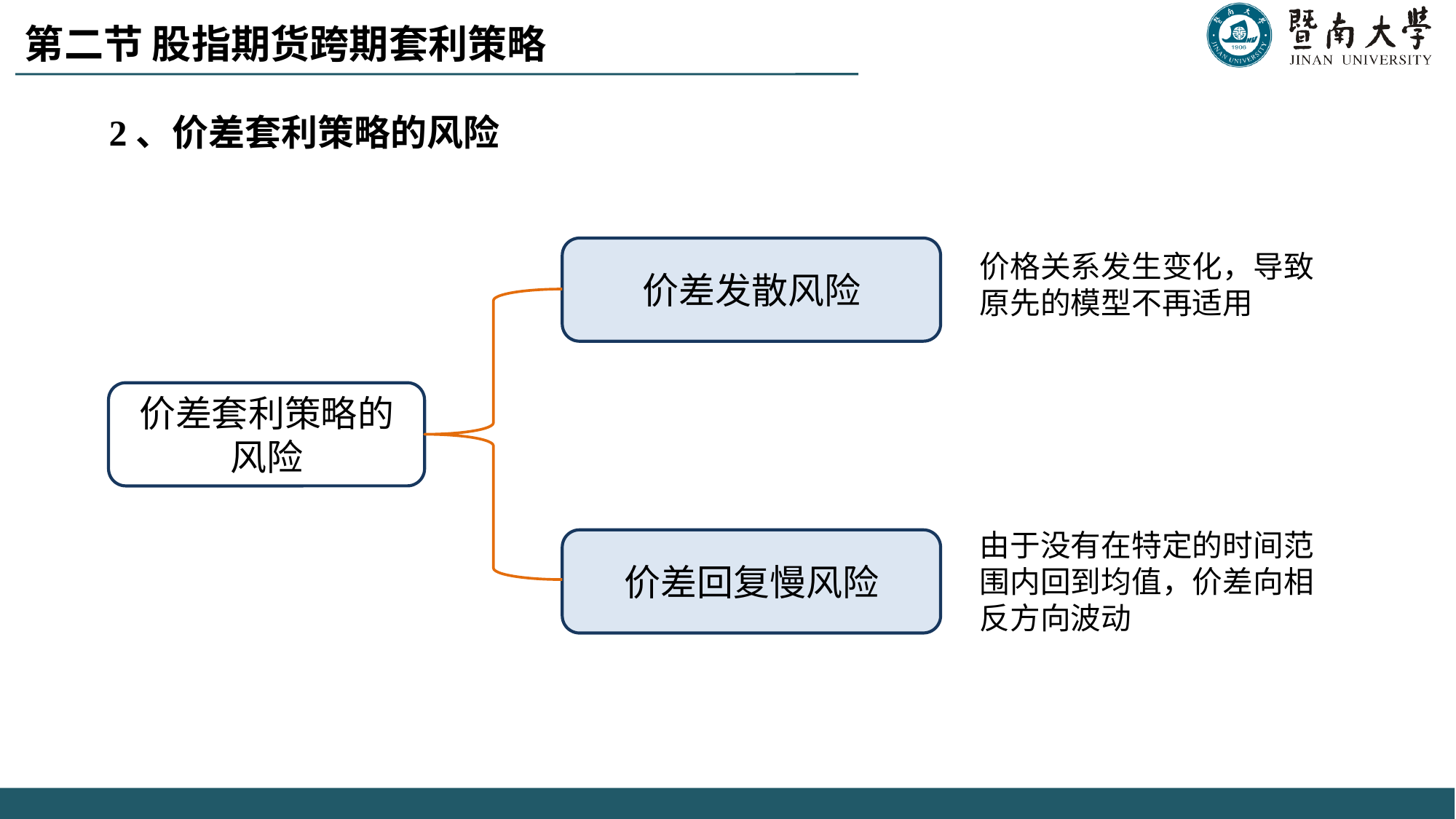

第二节 股指期货跨期套利策略
        2、价差套利策略的风险
价差发散风险
价格关系发生变化，导致原先的模型不再适用

价差套利策略的风险
由于没有在特定的时间范围内回到均值，价差向相反方向波动
价差回复慢风险